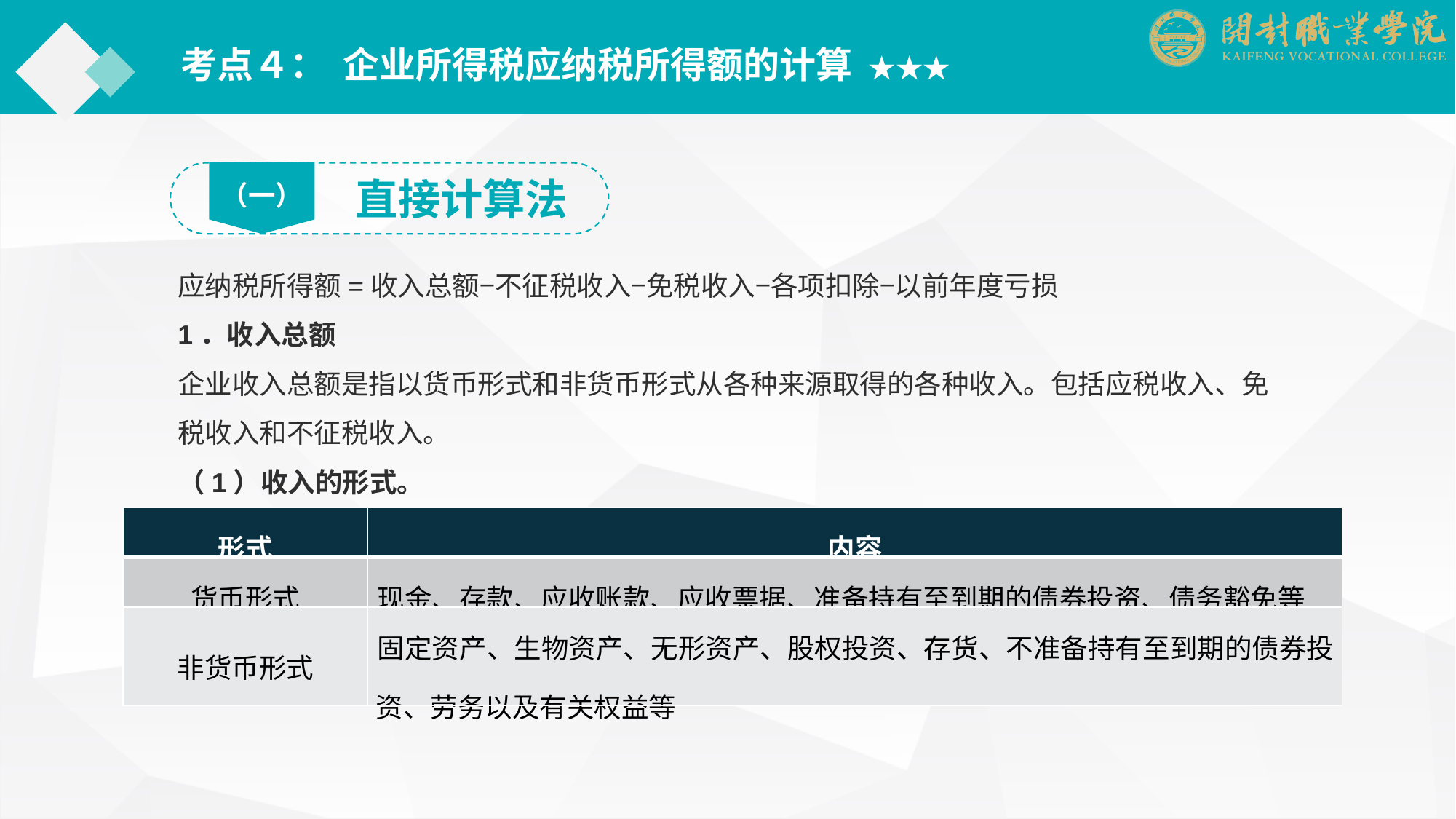

考点４：  企业所得税应纳税所得额的计算  ★★★
（一）

直接计算法
应纳税所得额=收入总额−不征税收入−免税收入−各项扣除−以前年度亏损
1．收入总额
企业收入总额是指以货币形式和非货币形式从各种来源取得的各种收入。包括应税收入、免税收入和不征税收入。
（1）收入的形式。
| 形式 | 内容 |
| --- | --- |
| 货币形式 | 现金、存款、应收账款、应收票据、准备持有至到期的债券投资、债务豁免等 |
| 非货币形式 | 固定资产、生物资产、无形资产、股权投资、存货、不准备持有至到期的债券投资、劳务以及有关权益等 |